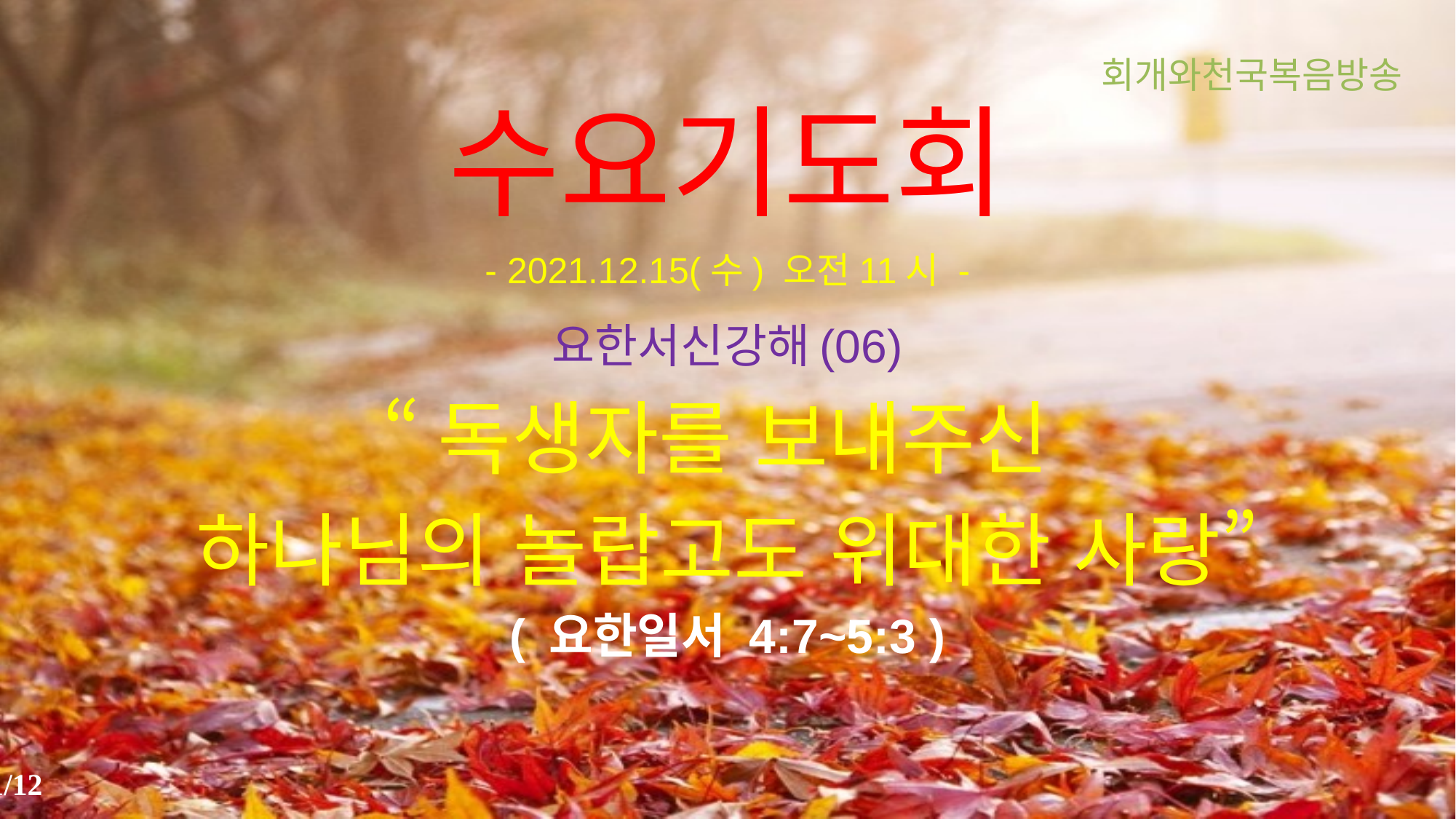

회개와천국복음방송
# 수요기도회
- 2021.12.15(수) 오전11시 -
요한서신강해(06)
“독생자를 보내주신
하나님의 놀랍고도 위대한 사랑”
( 요한일서 4:7~5:3 )